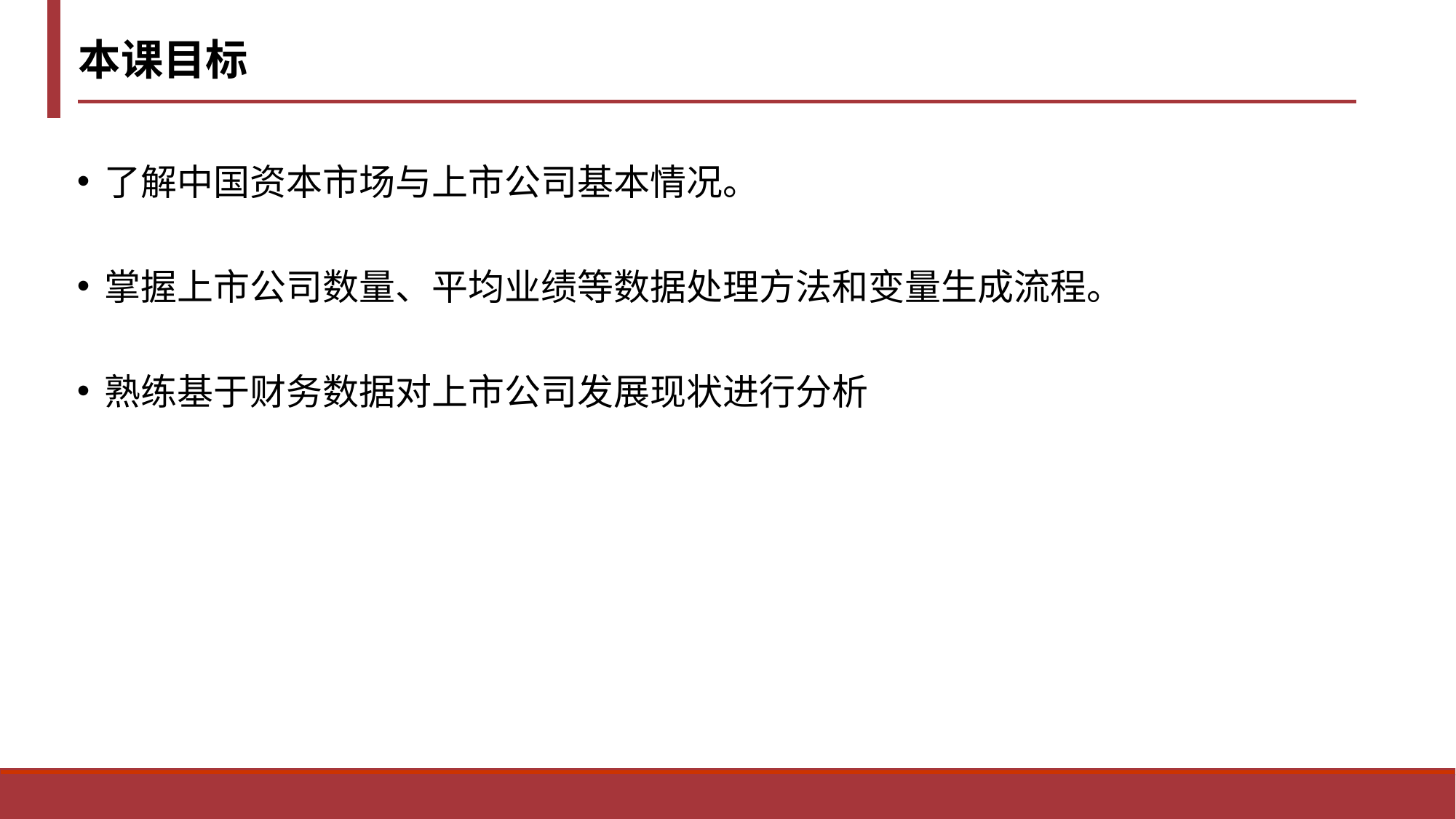

# 本课目标
了解中国资本市场与上市公司基本情况。

掌握上市公司数量、平均业绩等数据处理方法和变量生成流程。

熟练基于财务数据对上市公司发展现状进行分析